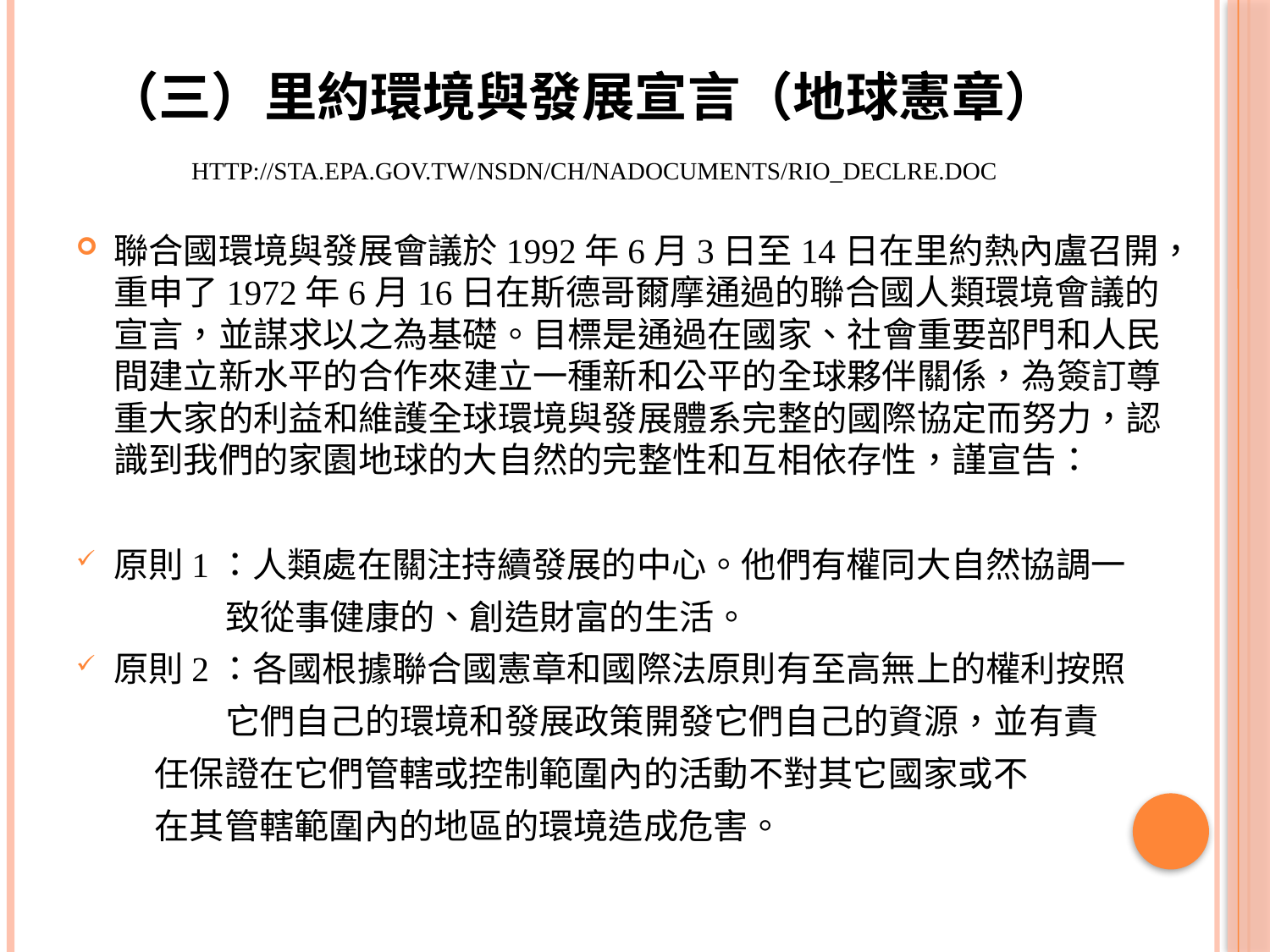

# （三）里約環境與發展宣言（地球憲章） http://sta.epa.gov.tw/nsdn/ch/NADOCUMENTS/rio_declre.doc
聯合國環境與發展會議於1992年6月3日至14日在里約熱內盧召開，重申了1972年6月16日在斯德哥爾摩通過的聯合國人類環境會議的宣言，並謀求以之為基礎。目標是通過在國家、社會重要部門和人民間建立新水平的合作來建立一種新和公平的全球夥伴關係，為簽訂尊重大家的利益和維護全球環境與發展體系完整的國際協定而努力，認識到我們的家園地球的大自然的完整性和互相依存性，謹宣告：

原則1：人類處在關注持續發展的中心。他們有權同大自然協調一
                  致從事健康的、創造財富的生活。
原則2：各國根據聯合國憲章和國際法原則有至高無上的權利按照
                  它們自己的環境和發展政策開發它們自己的資源，並有責
         任保證在它們管轄或控制範圍內的活動不對其它國家或不
         在其管轄範圍內的地區的環境造成危害。